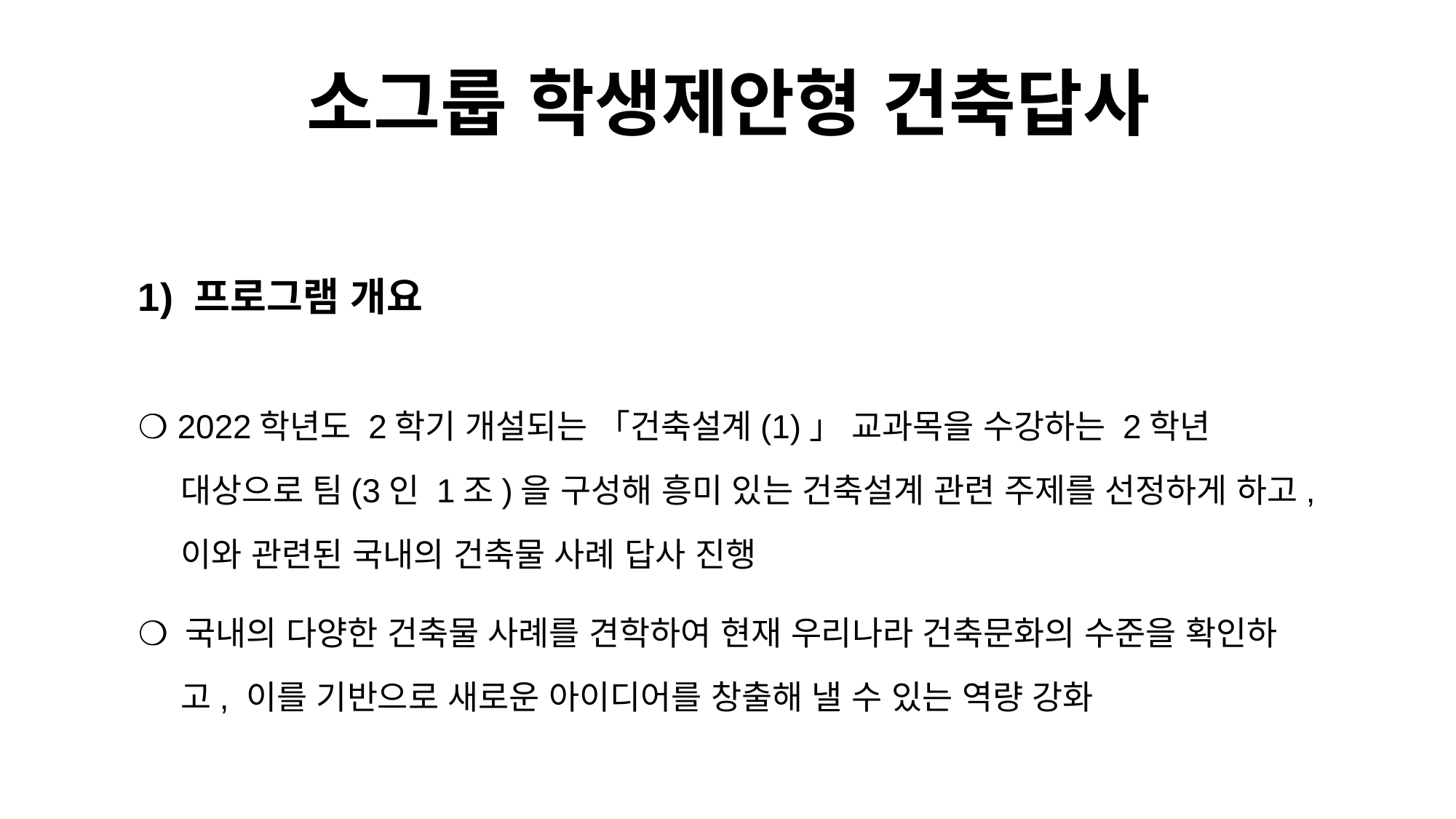

# 소그룹 학생제안형 건축답사
1) 프로그램 개요

❍ 2022학년도 2학기 개설되는 「건축설계(1)」 교과목을 수강하는 2학년 대상으로 팀(3인 1조)을 구성해 흥미 있는 건축설계 관련 주제를 선정하게 하고, 이와 관련된 국내의 건축물 사례 답사 진행
❍ 국내의 다양한 건축물 사례를 견학하여 현재 우리나라 건축문화의 수준을 확인하고, 이를 기반으로 새로운 아이디어를 창출해 낼 수 있는 역량 강화